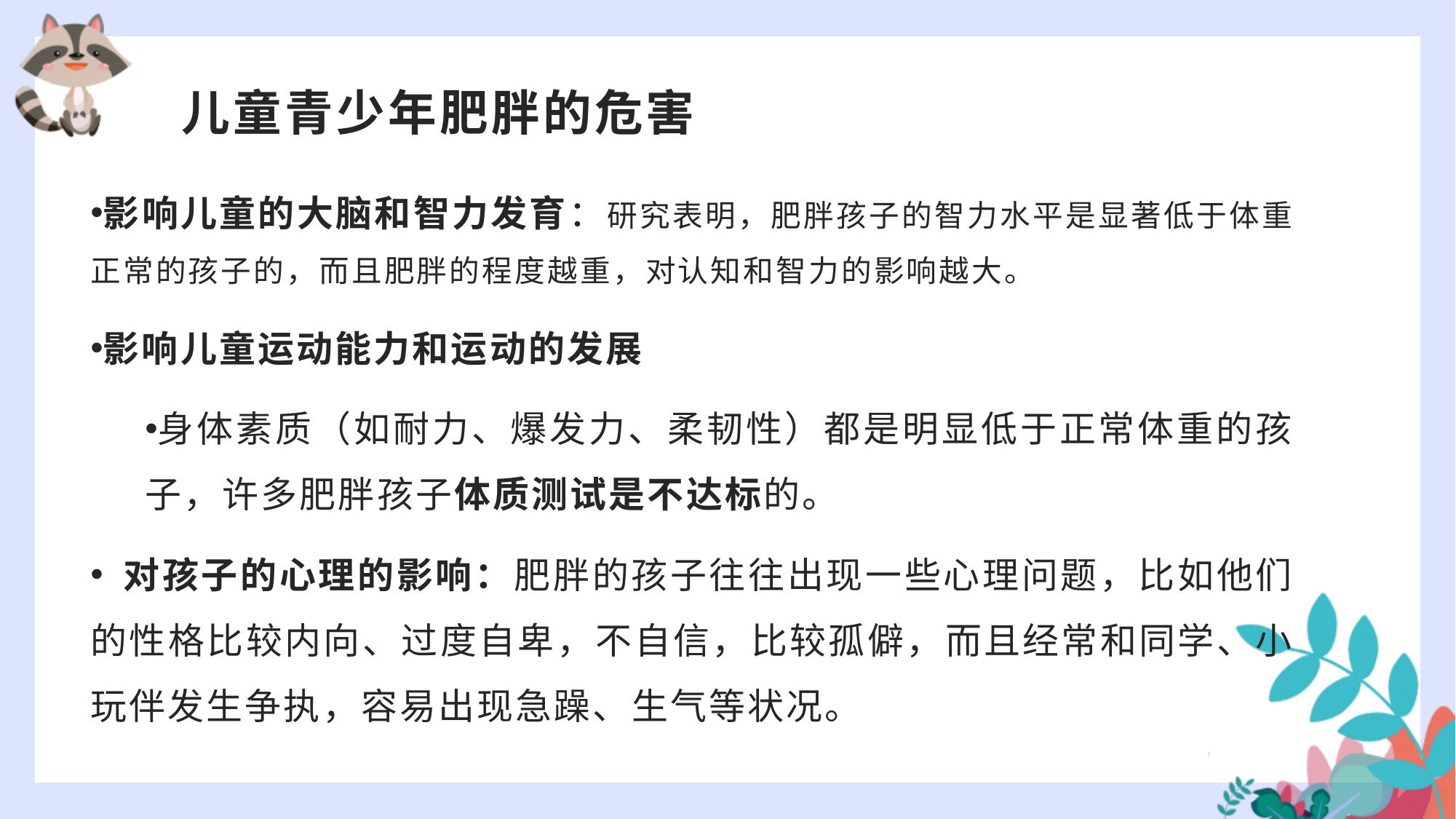

# 儿童青少年肥胖的危害
影响儿童的大脑和智力发育：研究表明，肥胖孩子的智力水平是显著低于体重正常的孩子的，而且肥胖的程度越重，对认知和智力的影响越大。
影响儿童运动能力和运动的发展
身体素质（如耐力、爆发力、柔韧性）都是明显低于正常体重的孩子，许多肥胖孩子体质测试是不达标的。
 对孩子的心理的影响：肥胖的孩子往往出现一些心理问题，比如他们的性格比较内向、过度自卑，不自信，比较孤僻，而且经常和同学、小玩伴发生争执，容易出现急躁、生气等状况。